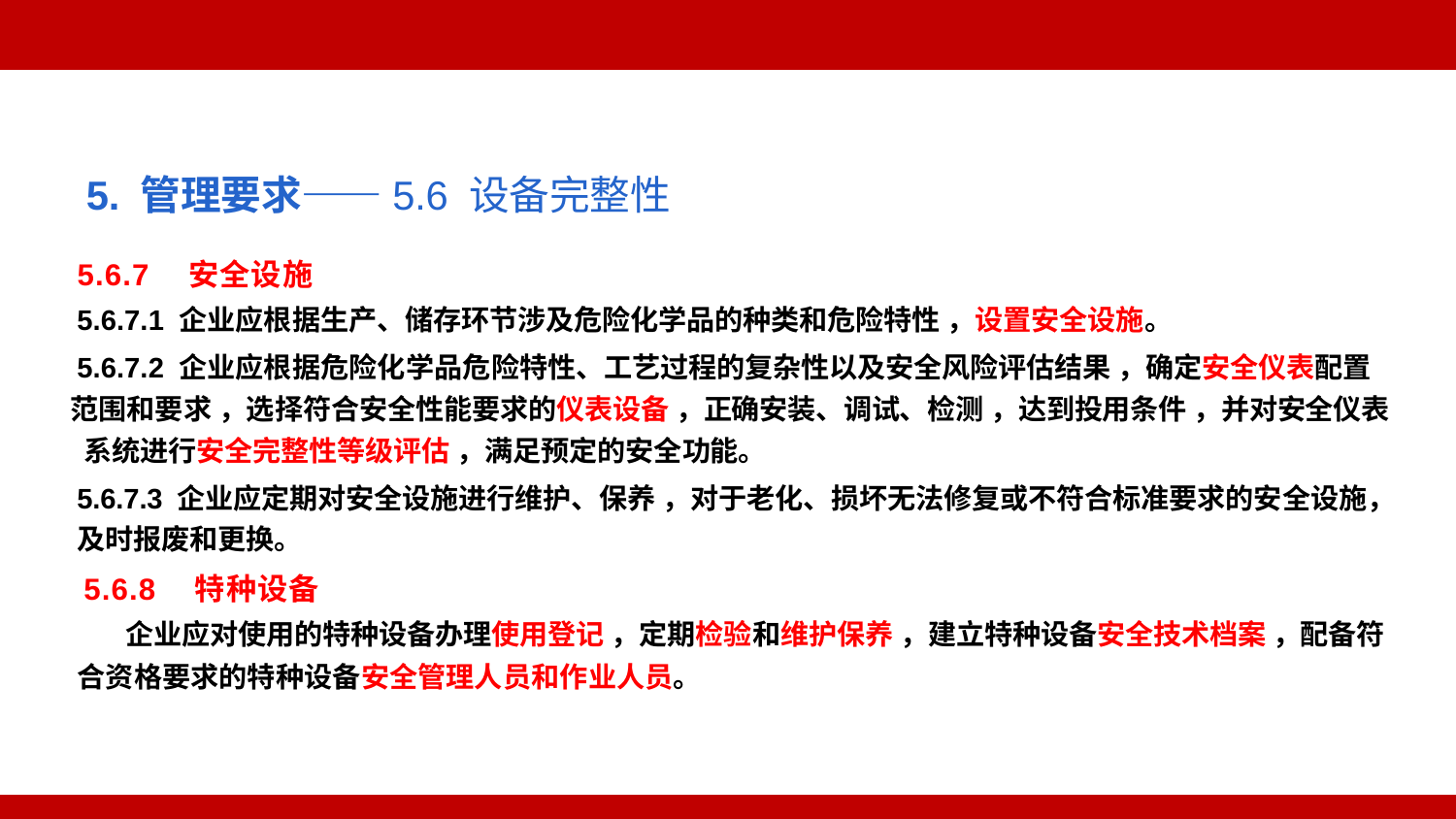

5. 管理要求——5.6 设备完整性
5.6.7   安全设施
5.6.7.1 企业应根据生产、储存环节涉及危险化学品的种类和危险特性 ，设置安全设施。
5.6.7.2 企业应根据危险化学品危险特性、工艺过程的复杂性以及安全风险评估结果 ，确定安全仪表配置    范围和要求 ，选择符合安全性能要求的仪表设备 ，正确安装、调试、检测 ，达到投用条件 ，并对安全仪表   系统进行安全完整性等级评估 ，满足预定的安全功能。
5.6.7.3 企业应定期对安全设施进行维护、保养 ，对于老化、损坏无法修复或不符合标准要求的安全设施， 及时报废和更换。
5.6.8   特种设备
企业应对使用的特种设备办理使用登记 ，定期检验和维护保养 ，建立特种设备安全技术档案 ，配备符   合资格要求的特种设备安全管理人员和作业人员。